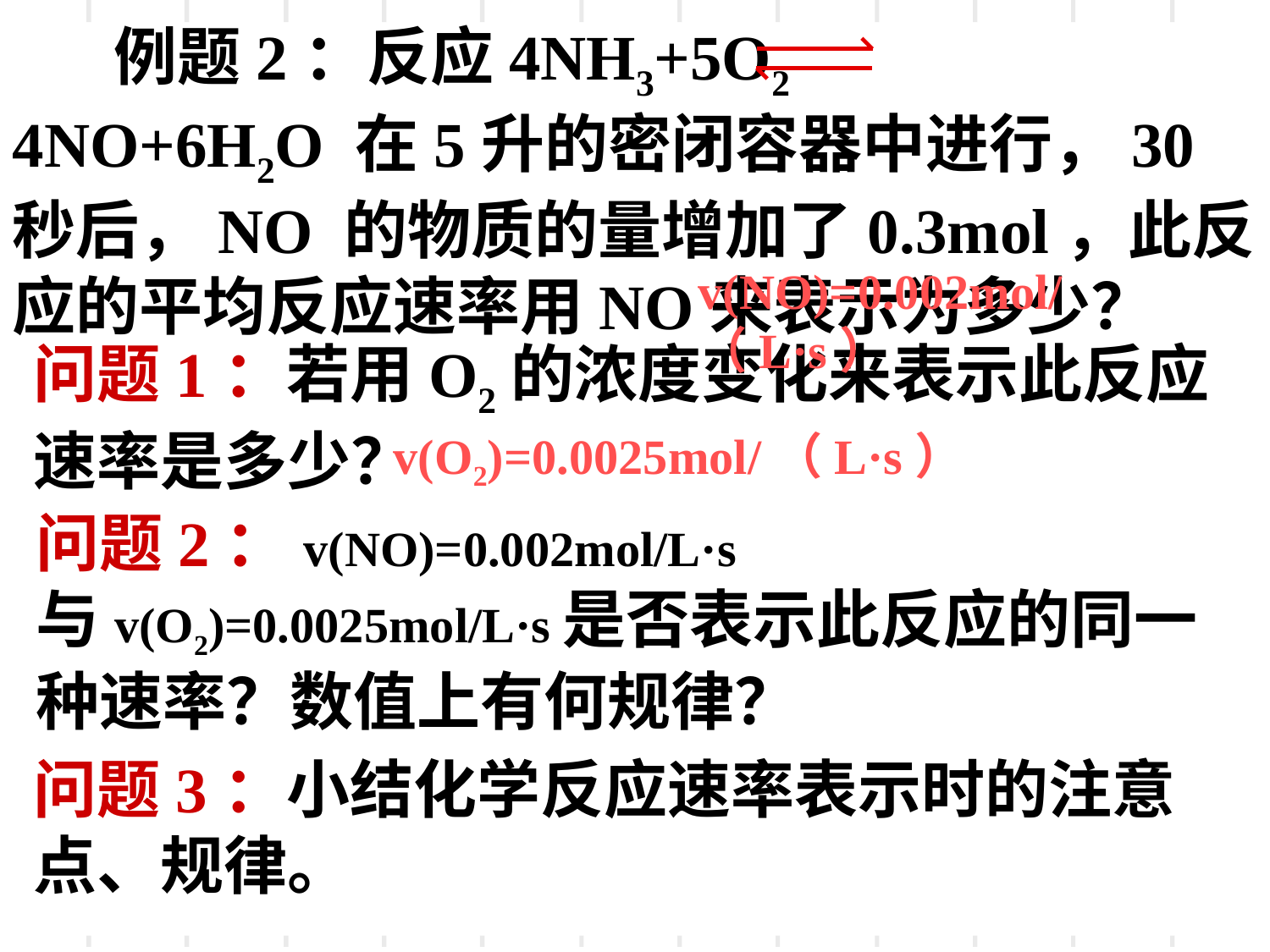

例题2：反应4NH3+5O2                  4NO+6H2O 在5升的密闭容器中进行，30秒后，NO 的物质的量增加了0.3mol，此反应的平均反应速率用NO来表示为多少？
v(NO)=0.002mol/（L·s）
问题1：若用O2的浓度变化来表示此反应速率是多少？
v(O2)=0.0025mol/（L·s）
问题2：v(NO)=0.002mol/L·s 与v(O2)=0.0025mol/L·s是否表示此反应的同一种速率？数值上有何规律？
问题3：小结化学反应速率表示时的注意点、规律。